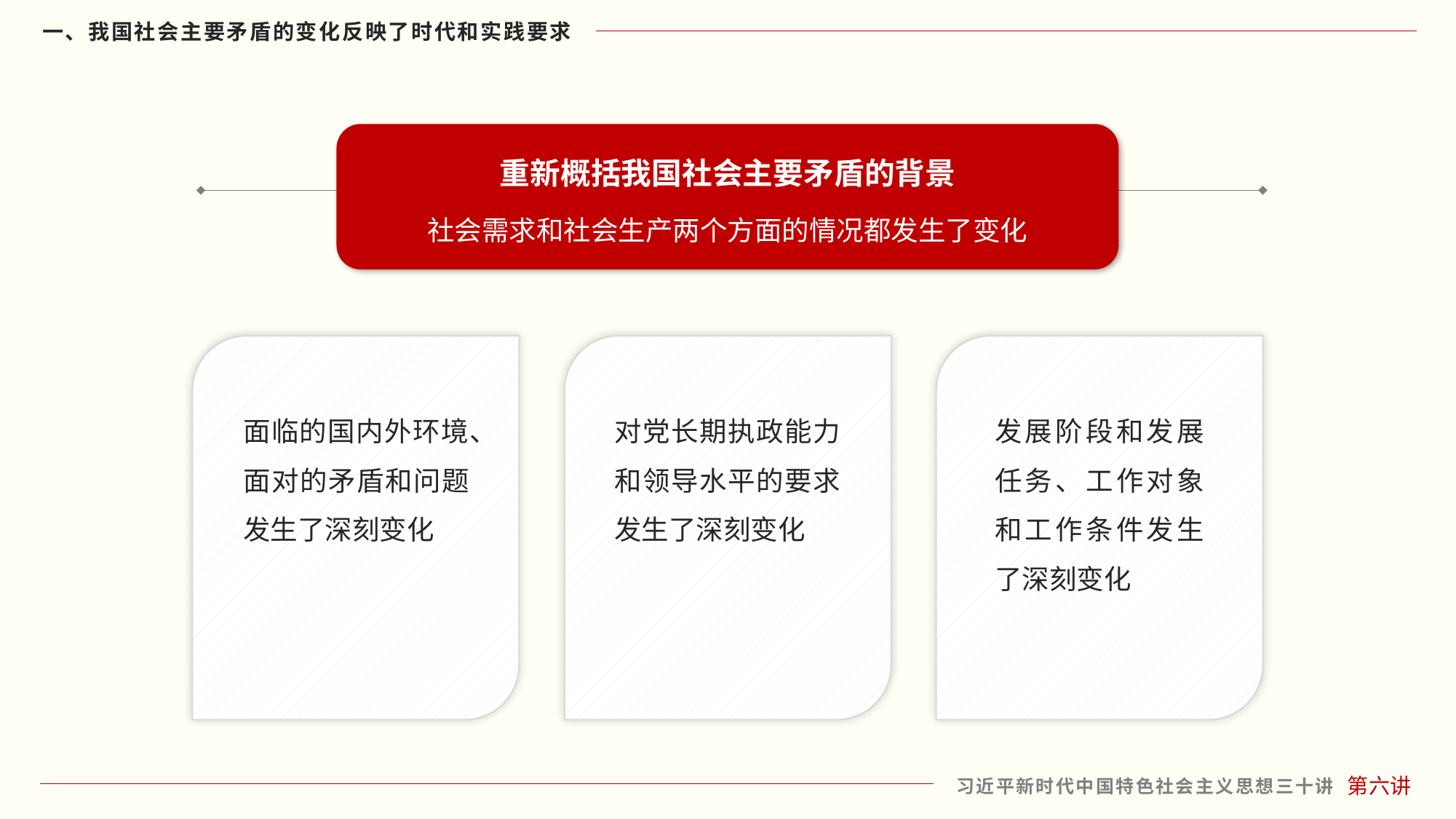

重新概括我国社会主要矛盾的背景
社会需求和社会生产两个方面的情况都发生了变化

面临的国内外环境、面对的矛盾和问题发生了深刻变化
对党长期执政能力和领导水平的要求发生了深刻变化
发展阶段和发展任务、工作对象和工作条件发生了深刻变化